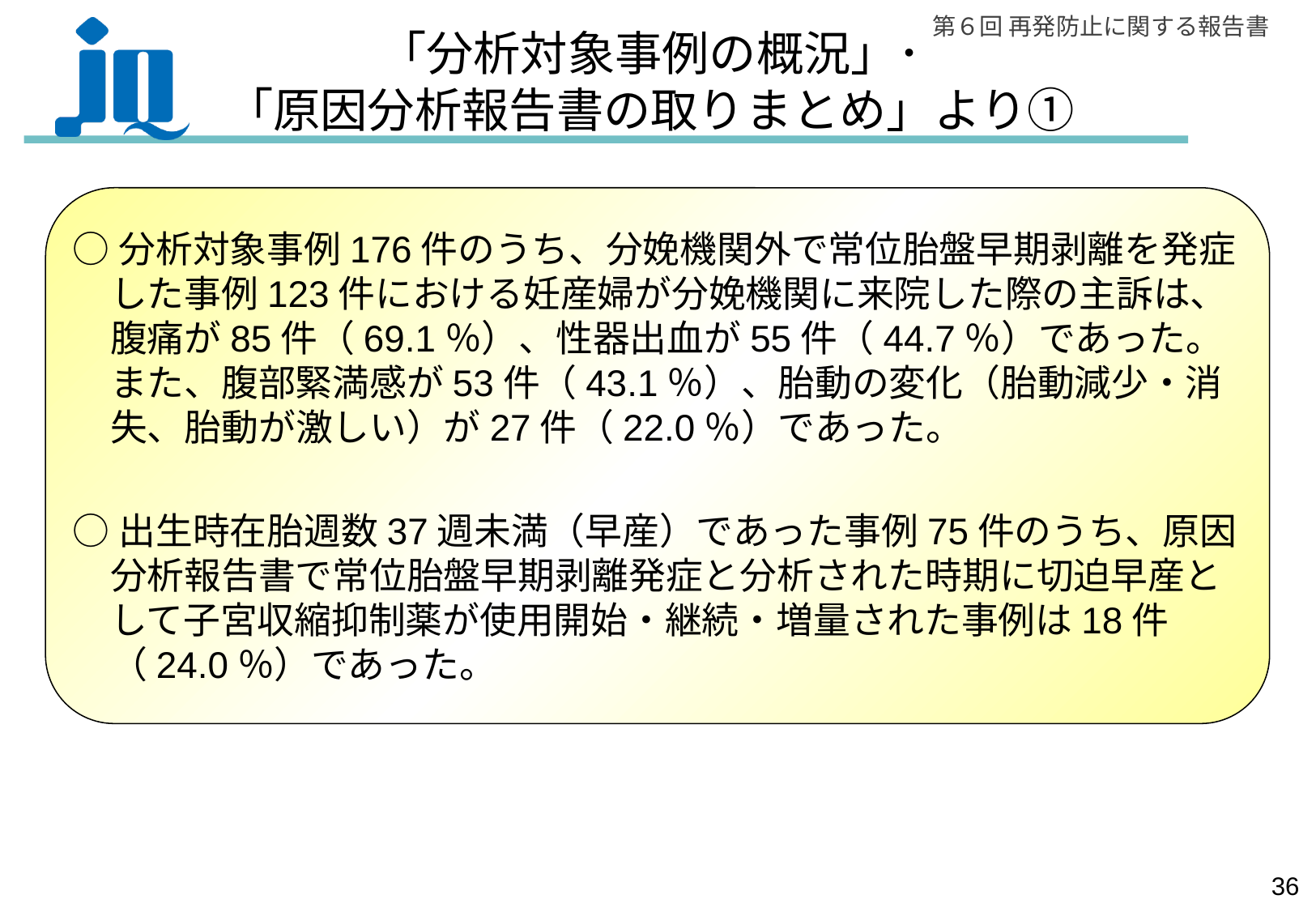

# 「分析対象事例の概況」･ 「原因分析報告書の取りまとめ」より①
○分析対象事例176件のうち、分娩機関外で常位胎盤早期剥離を発症した事例123件における妊産婦が分娩機関に来院した際の主訴は、腹痛が85件（69.1％）、性器出血が55件（44.7％）であった。また、腹部緊満感が53件（43.1％）、胎動の変化（胎動減少・消失、胎動が激しい）が27件（22.0％）であった。

○出生時在胎週数37週未満（早産）であった事例75件のうち、原因分析報告書で常位胎盤早期剥離発症と分析された時期に切迫早産として子宮収縮抑制薬が使用開始・継続・増量された事例は18件（24.0％）であった。
36